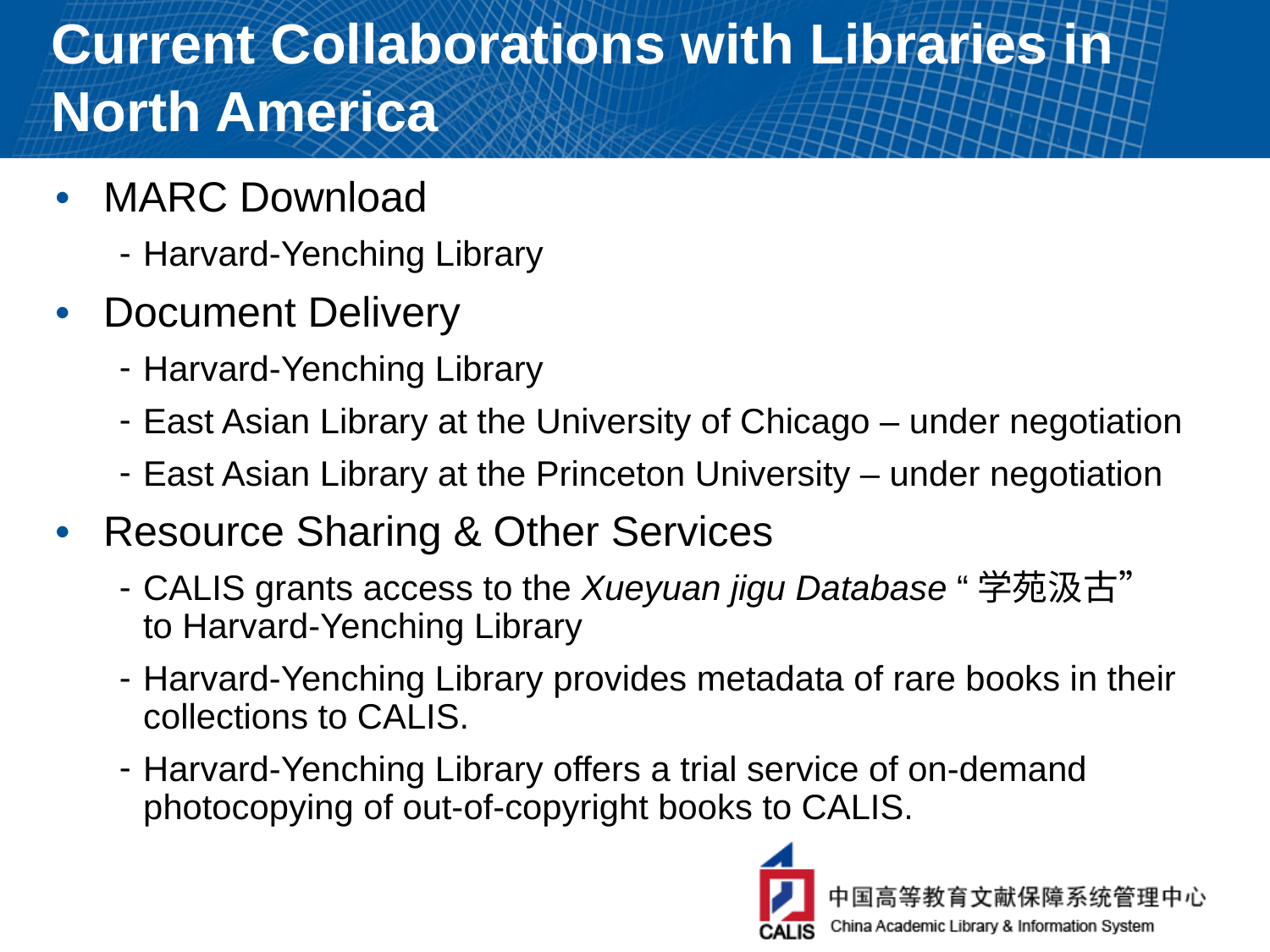

# Current Collaborations with Libraries in North America
MARC Download
Harvard-Yenching Library
Document Delivery
Harvard-Yenching Library
East Asian Library at the University of Chicago – under negotiation
East Asian Library at the Princeton University – under negotiation
Resource Sharing & Other Services
CALIS grants access to the Xueyuan jigu Database “学苑汲古” to Harvard-Yenching Library
Harvard-Yenching Library provides metadata of rare books in their collections to CALIS.
Harvard-Yenching Library offers a trial service of on-demand photocopying of out-of-copyright books to CALIS.